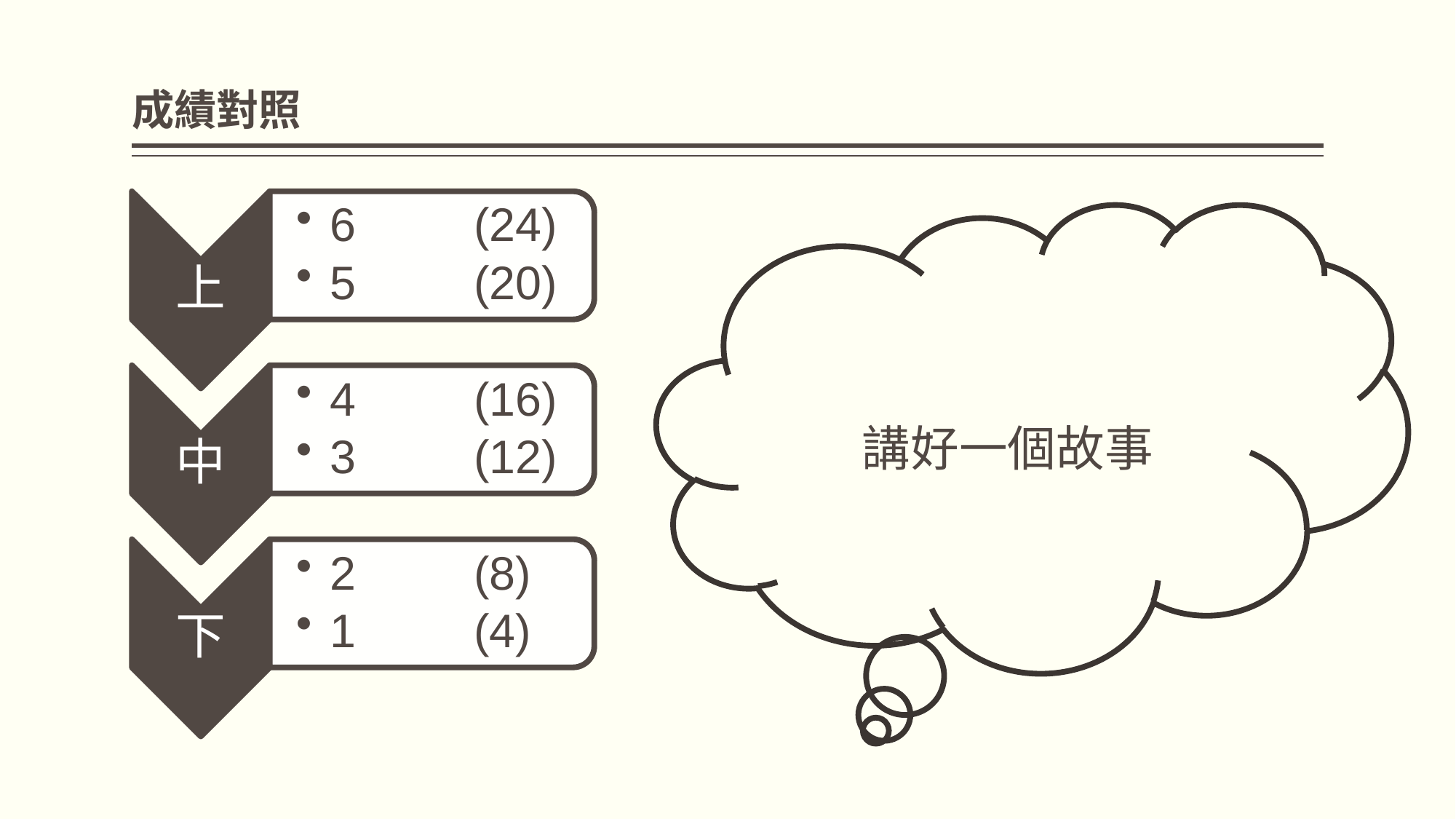

# 成績對照
上
6         (24)
5         (20)
中
4         (16)
3         (12)
下
2         (8)
1         (4)

講好一個故事